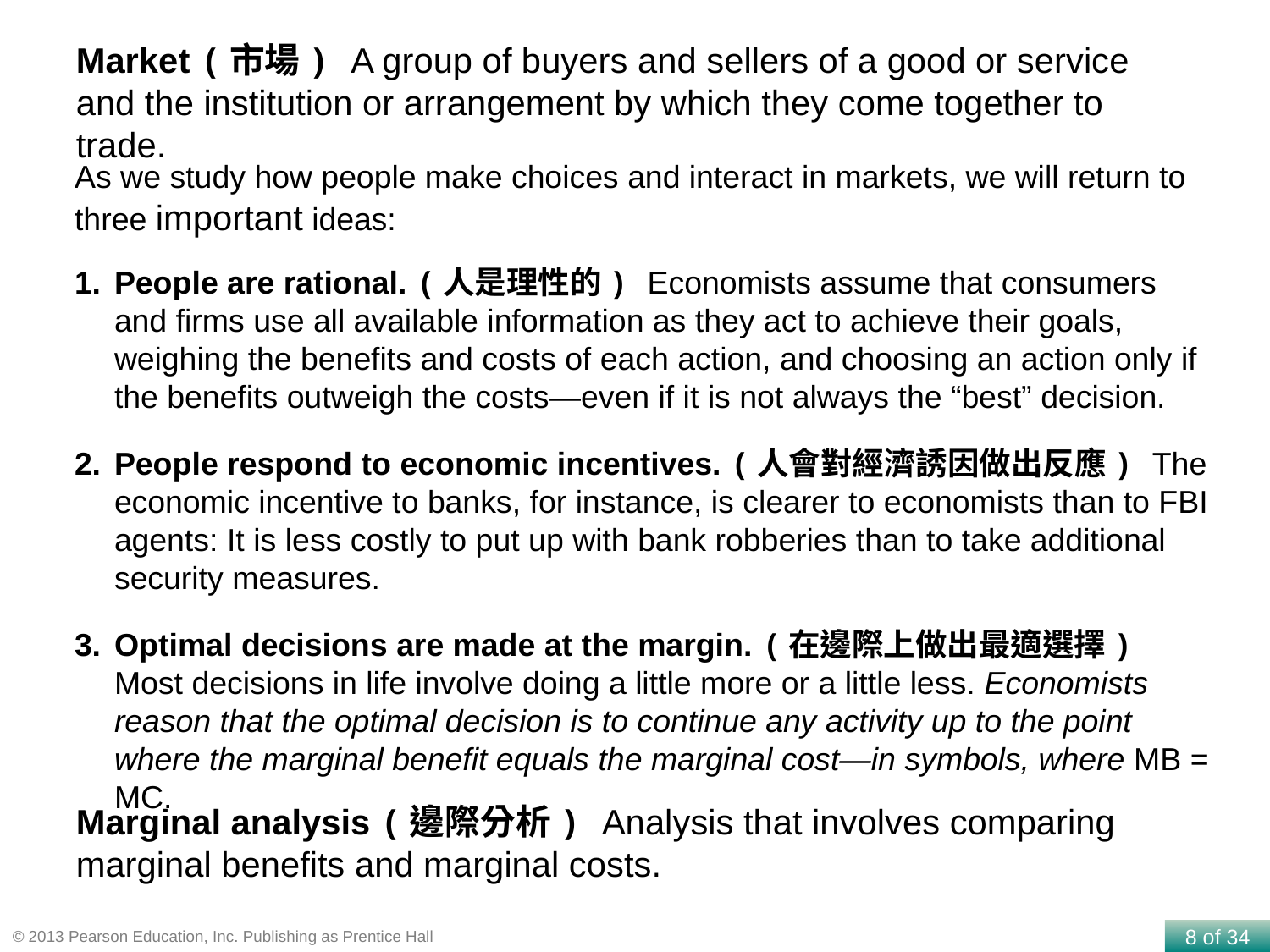

Market (市場) A group of buyers and sellers of a good or service and the institution or arrangement by which they come together to trade.
As we study how people make choices and interact in markets, we will return to three important ideas:

1.	People are rational. (人是理性的) Economists assume that consumers and firms use all available information as they act to achieve their goals, weighing the benefits and costs of each action, and choosing an action only if the benefits outweigh the costs—even if it is not always the “best” decision.

2.	People respond to economic incentives. (人會對經濟誘因做出反應) The economic incentive to banks, for instance, is clearer to economists than to FBI agents: It is less costly to put up with bank robberies than to take additional security measures.

3.	Optimal decisions are made at the margin. (在邊際上做出最適選擇) Most decisions in life involve doing a little more or a little less. Economists reason that the optimal decision is to continue any activity up to the point where the marginal benefit equals the marginal cost—in symbols, where MB = MC.
Marginal analysis (邊際分析) Analysis that involves comparing marginal benefits and marginal costs.